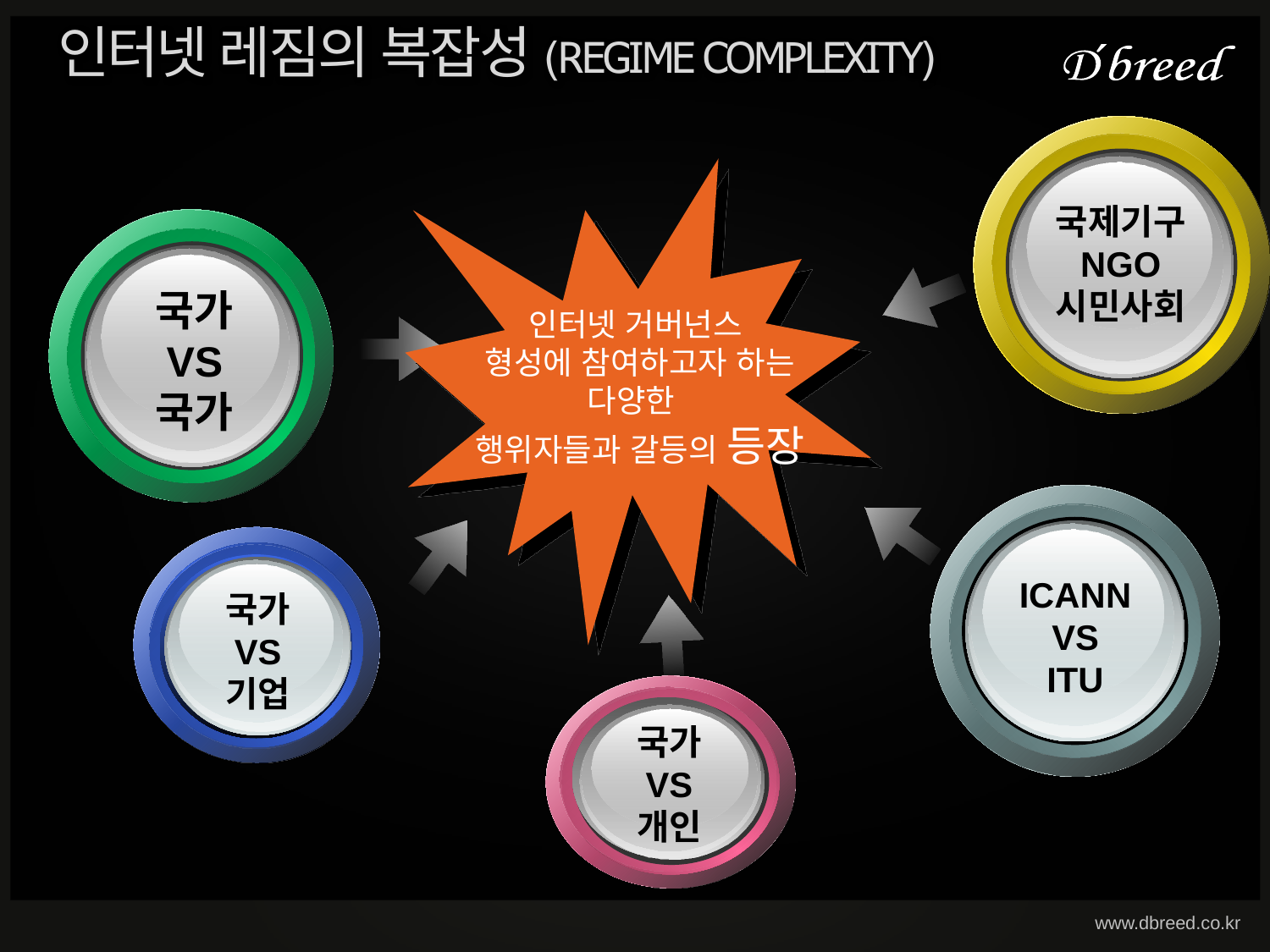

인터넷 레짐의 복잡성(REGIME COMPLEXITY)

국제기구
NGO
시민사회

국가
VS
국가
인터넷 거버넌스
형성에 참여하고자 하는 다양한
행위자들과 갈등의 등장

인터넷 레짐의 복잡성

국가
VS
기업
ICANN
VS
ITU

국가
VS
개인